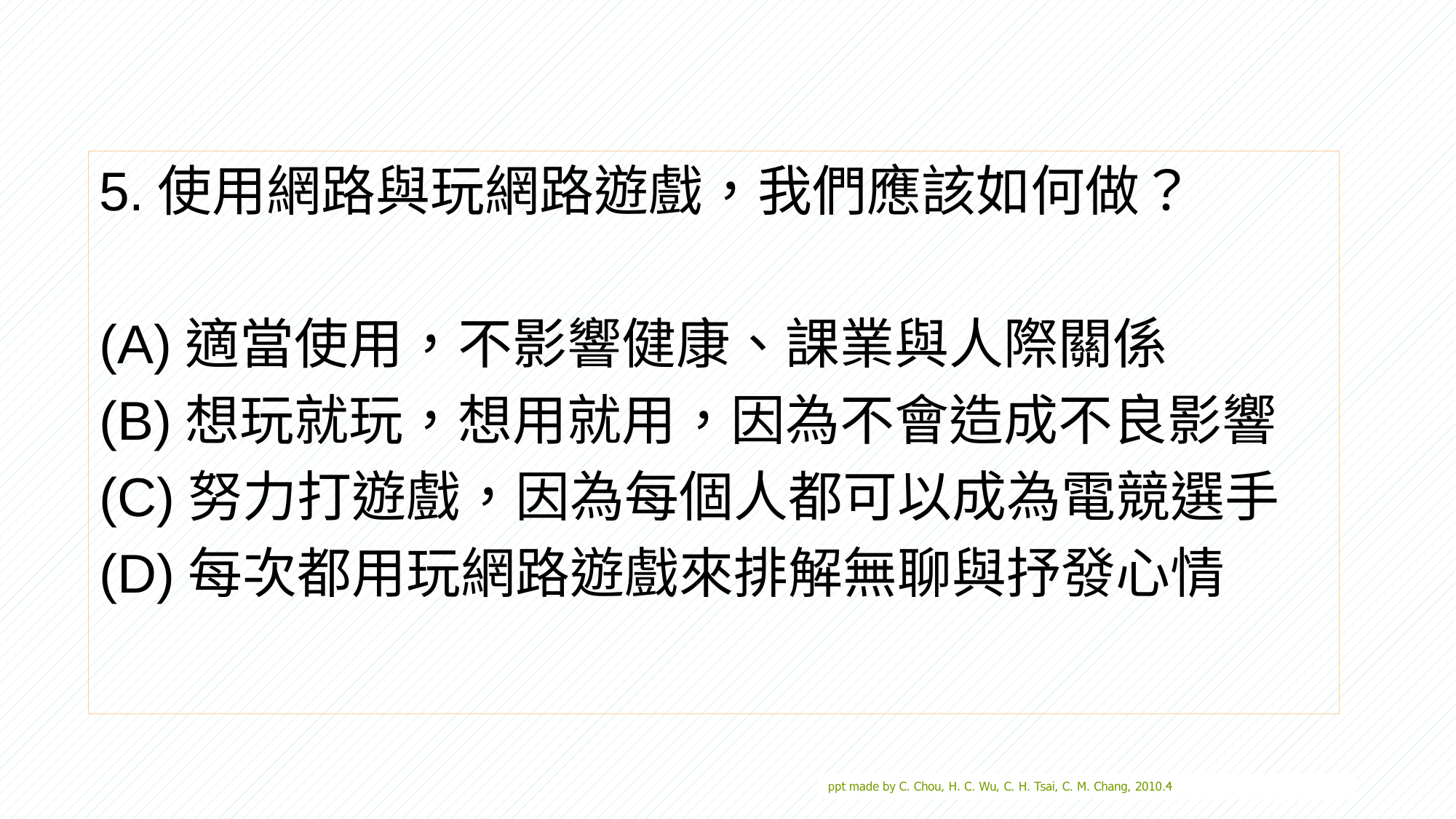

5.使用網路與玩網路遊戲，我們應該如何做？

(A)適當使用，不影響健康、課業與人際關係
(B)想玩就玩，想用就用，因為不會造成不良影響
(C)努力打遊戲，因為每個人都可以成為電競選手
(D)每次都用玩網路遊戲來排解無聊與抒發心情